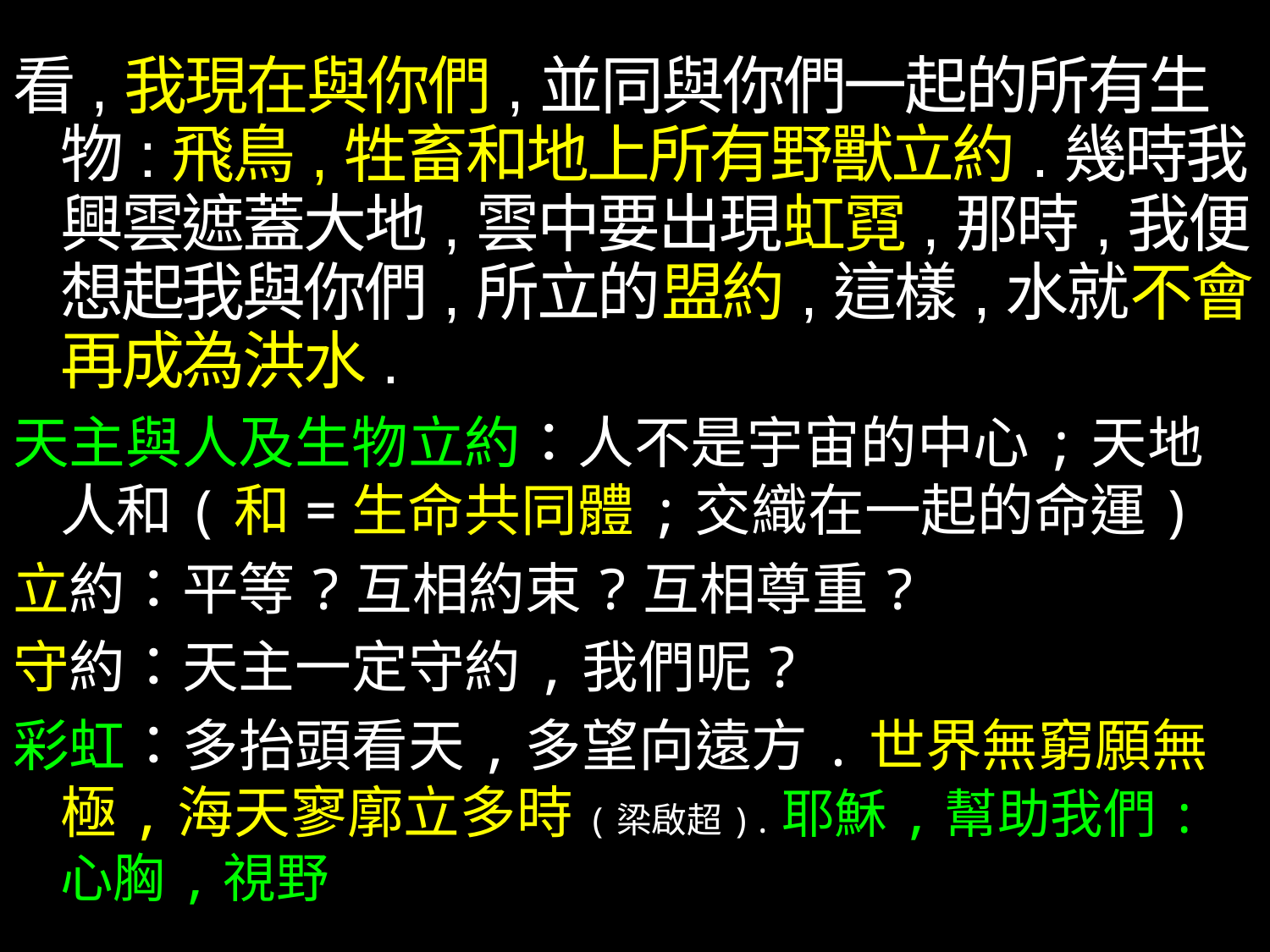

看,我現在與你們,並同與你們一起的所有生物:飛鳥,牲畜和地上所有野獸立約.幾時我興雲遮蓋大地,雲中要出現虹霓,那時,我便想起我與你們,所立的盟約,這樣,水就不會再成為洪水.
天主與人及生物立約：人不是宇宙的中心;天地人和(和=生命共同體;交織在一起的命運)
立約：平等?互相約束?互相尊重?
守約：天主一定守約,我們呢?
彩虹：多抬頭看天,多望向遠方.世界無窮願無極,海天寥廓立多時(梁啟超).耶穌,幫助我們:心胸,視野